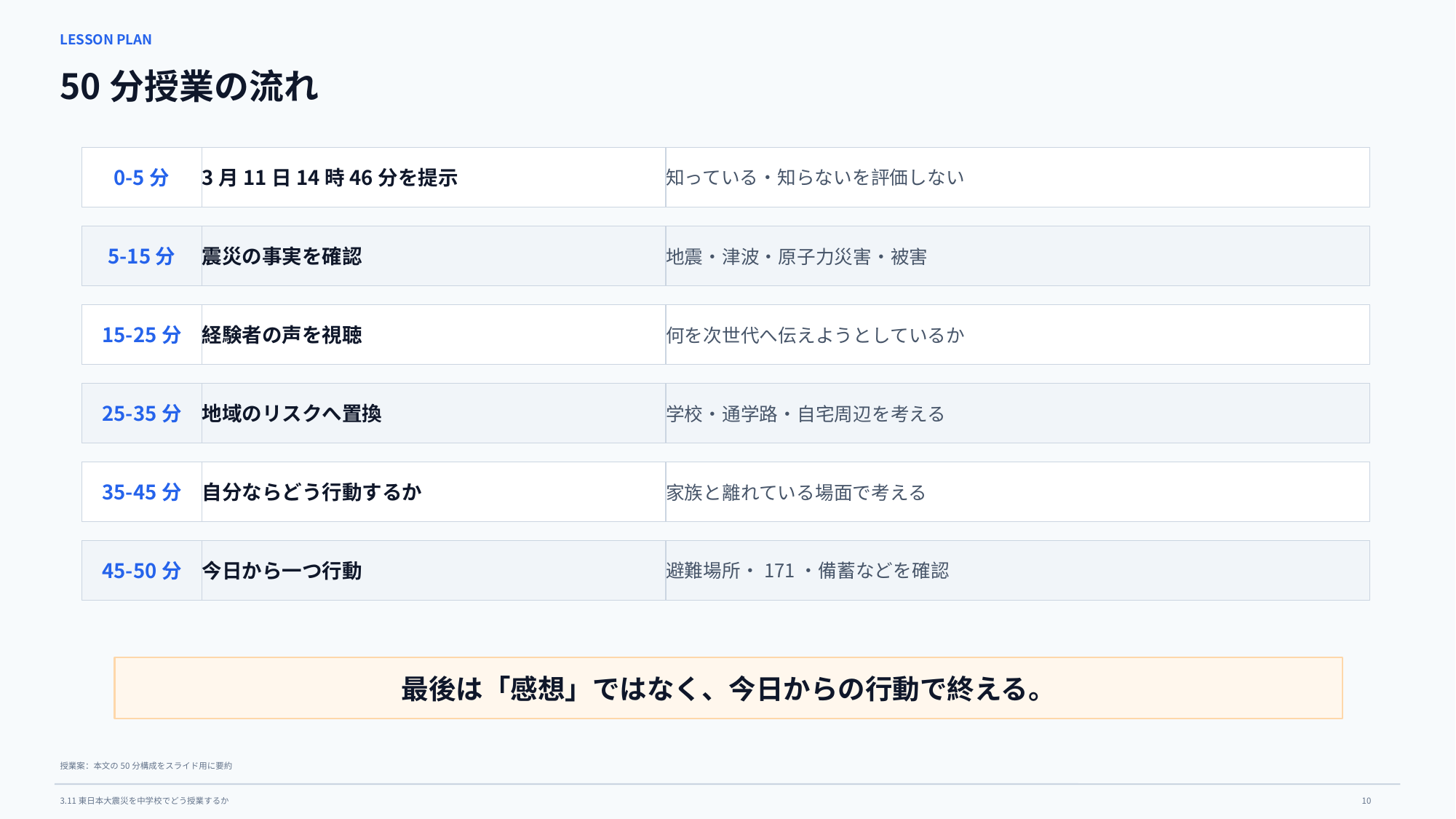

LESSON PLAN
50分授業の流れ
0-5分
3月11日14時46分を提示
知っている・知らないを評価しない
5-15分
震災の事実を確認
地震・津波・原子力災害・被害
15-25分
経験者の声を視聴
何を次世代へ伝えようとしているか
25-35分
地域のリスクへ置換
学校・通学路・自宅周辺を考える
35-45分
自分ならどう行動するか
家族と離れている場面で考える
45-50分
今日から一つ行動
避難場所・171・備蓄などを確認
最後は「感想」ではなく、今日からの行動で終える。
授業案：本文の50分構成をスライド用に要約
10